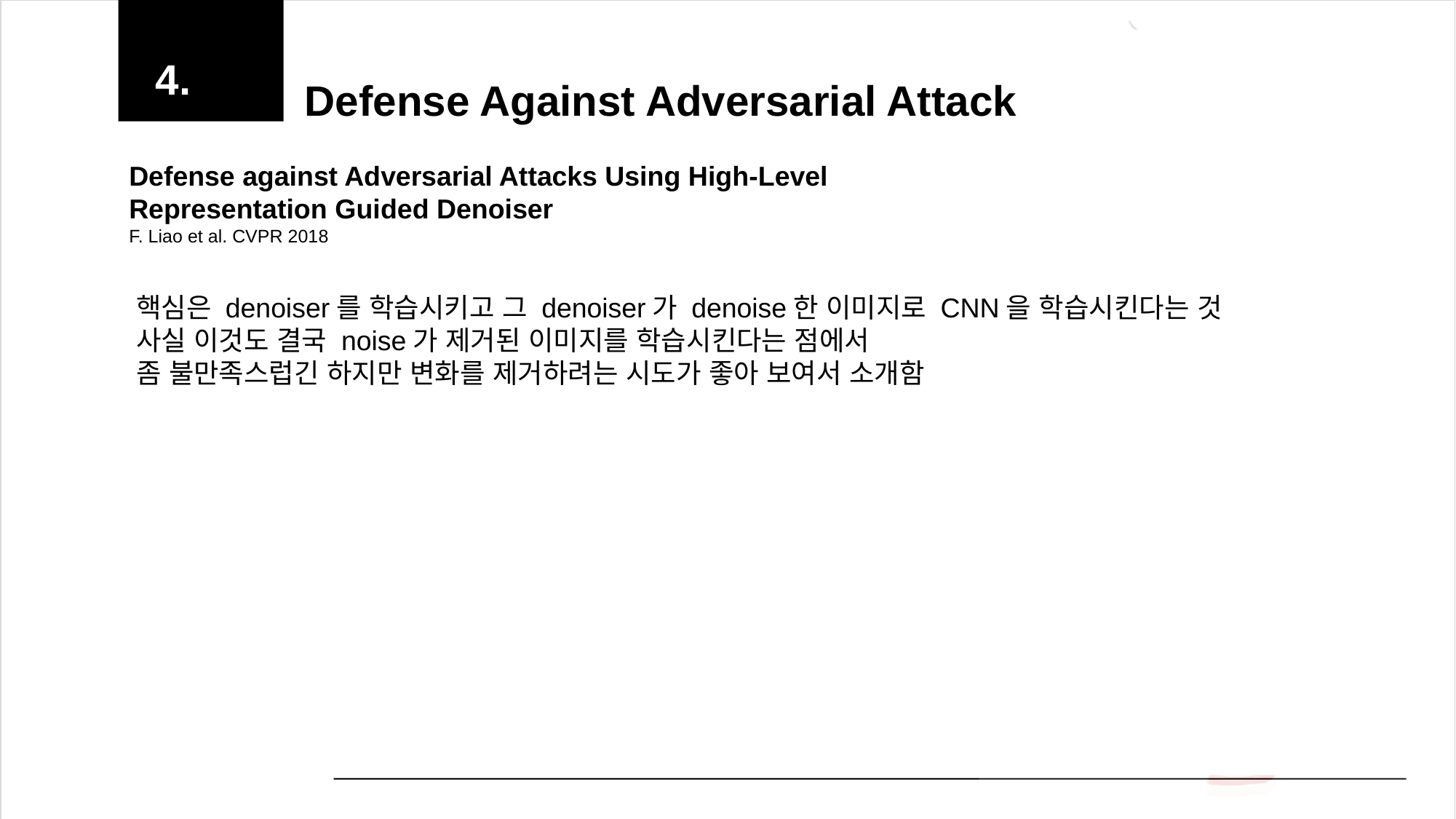

4.
Defense Against Adversarial Attack

Defense against Adversarial Attacks Using High-Level Representation Guided Denoiser
F. Liao et al. CVPR 2018
핵심은 denoiser를 학습시키고 그 denoiser가 denoise한 이미지로 CNN을 학습시킨다는 것
사실 이것도 결국 noise가 제거된 이미지를 학습시킨다는 점에서
좀 불만족스럽긴 하지만 변화를 제거하려는 시도가 좋아 보여서 소개함